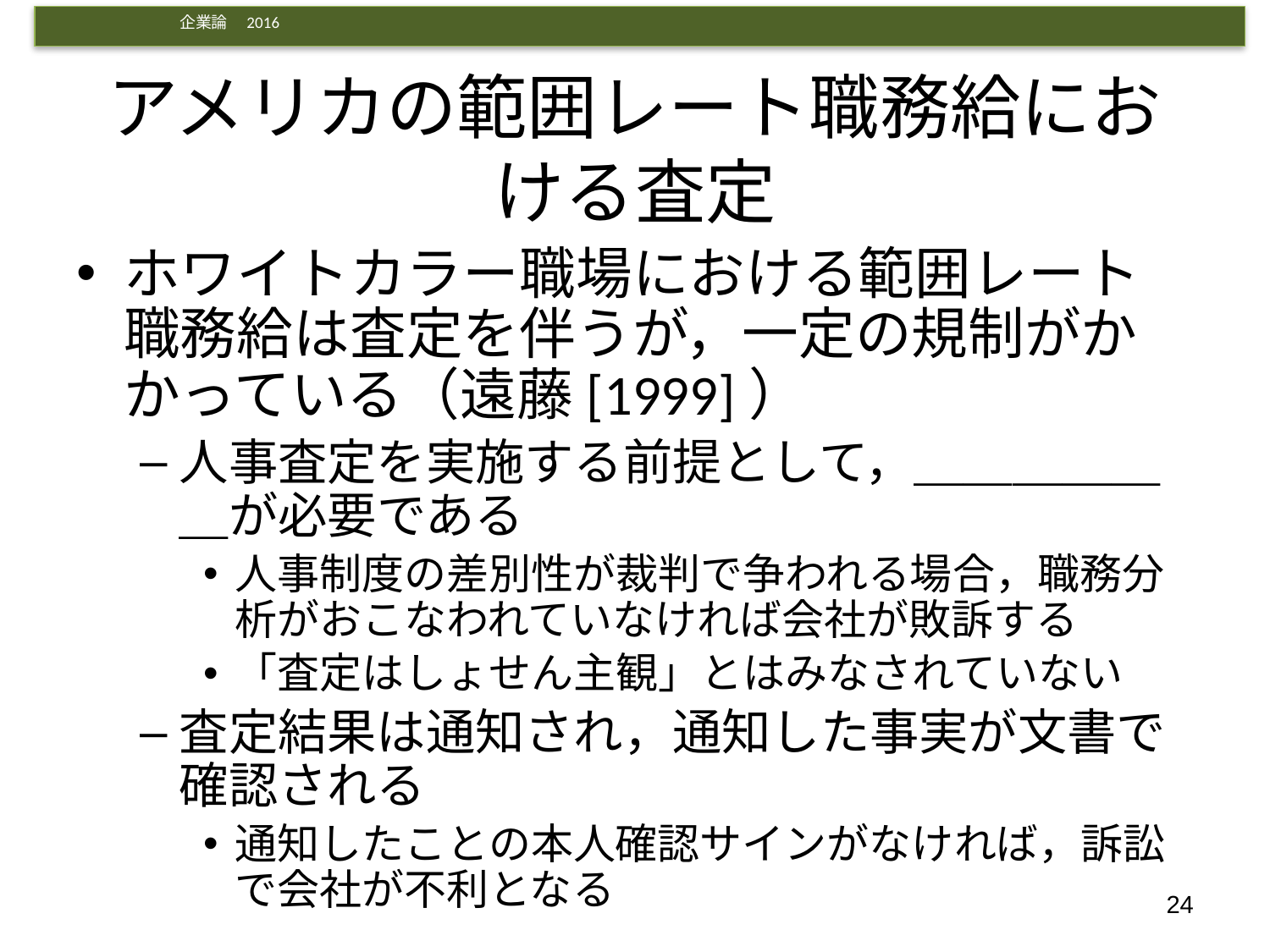

# アメリカの範囲レート職務給における査定
ホワイトカラー職場における範囲レート職務給は査定を伴うが，一定の規制がかかっている（遠藤[1999]）
人事査定を実施する前提として，＿＿＿＿＿＿が必要である
人事制度の差別性が裁判で争われる場合，職務分析がおこなわれていなければ会社が敗訴する
「査定はしょせん主観」とはみなされていない
査定結果は通知され，通知した事実が文書で確認される
通知したことの本人確認サインがなければ，訴訟で会社が不利となる
24